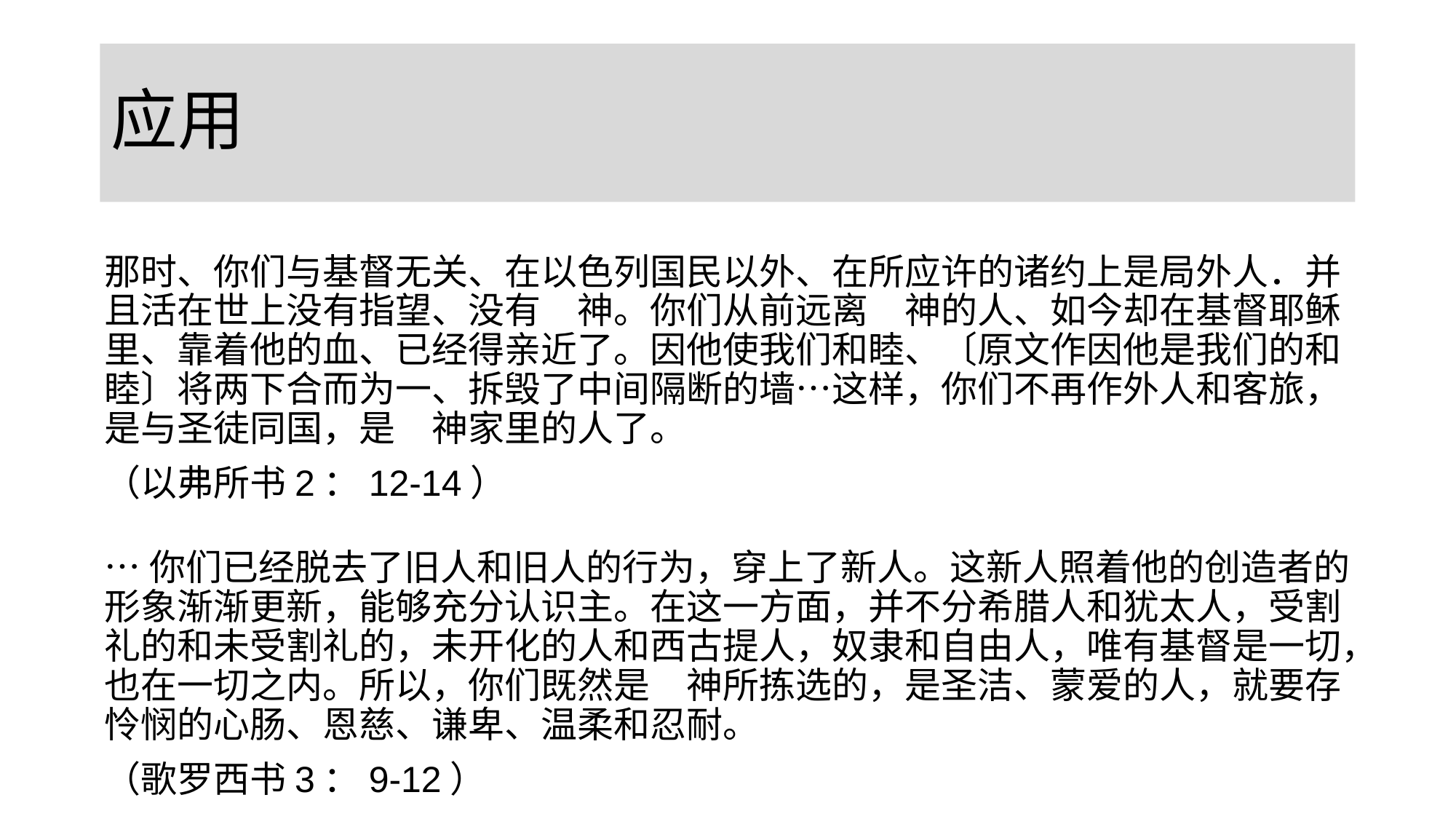

# 应用

那时、你们与基督无关、在以色列国民以外、在所应许的诸约上是局外人．并且活在世上没有指望、没有　神。你们从前远离　神的人、如今却在基督耶稣里、靠着他的血、已经得亲近了。因他使我们和睦、〔原文作因他是我们的和睦〕将两下合而为一、拆毁了中间隔断的墙…这样，你们不再作外人和客旅，是与圣徒同国，是　神家里的人了。
（以弗所书2：12-14）

…你们已经脱去了旧人和旧人的行为，穿上了新人。这新人照着他的创造者的形象渐渐更新，能够充分认识主。在这一方面，并不分希腊人和犹太人，受割礼的和未受割礼的，未开化的人和西古提人，奴隶和自由人，唯有基督是一切，也在一切之内。所以，你们既然是　神所拣选的，是圣洁、蒙爱的人，就要存怜悯的心肠、恩慈、谦卑、温柔和忍耐。
（歌罗西书3：9-12）